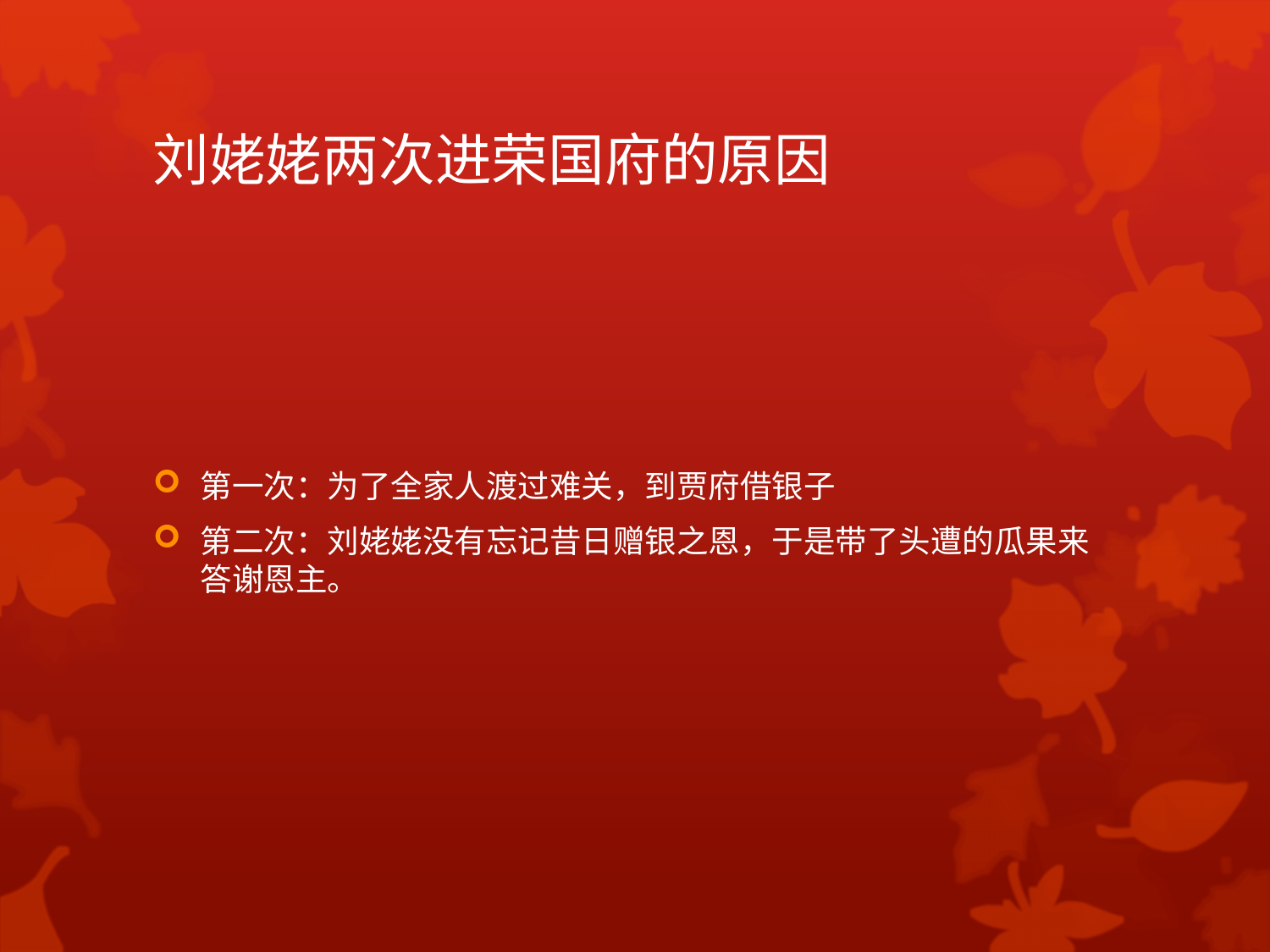

# 刘姥姥两次进荣国府的原因
第一次：为了全家人渡过难关，到贾府借银子
第二次：刘姥姥没有忘记昔日赠银之恩，于是带了头遭的瓜果来答谢恩主。